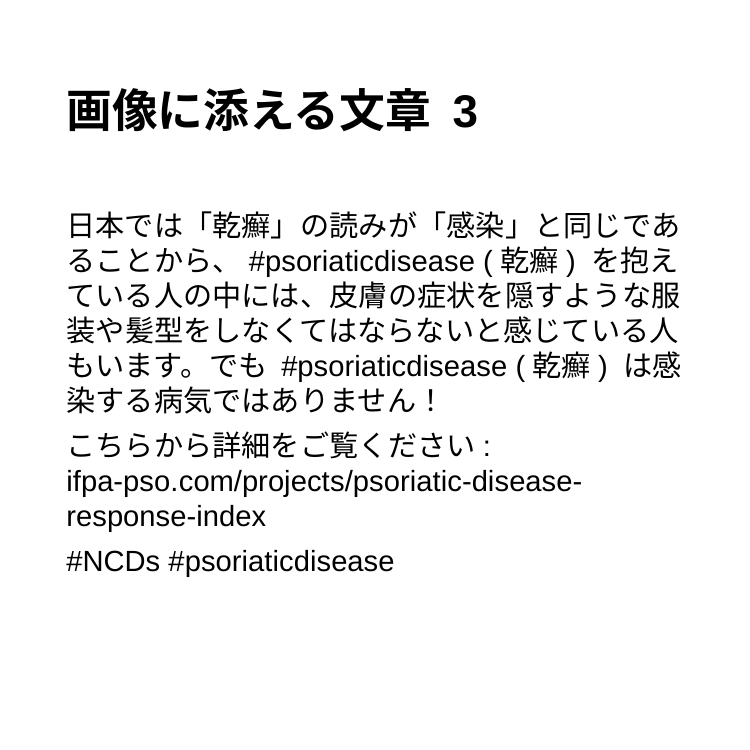

# 画像に添える文章 3
日本では「乾癬」の読みが「感染」と同じであることから、#psoriaticdisease (乾癬) を抱えている人の中には、皮膚の症状を隠すような服装や髪型をしなくてはならないと感じている人もいます。でも #psoriaticdisease (乾癬) は感染する病気ではありません！
こちらから詳細をご覧ください:                      ifpa-pso.com/projects/psoriatic-disease-response-index
#NCDs #psoriaticdisease